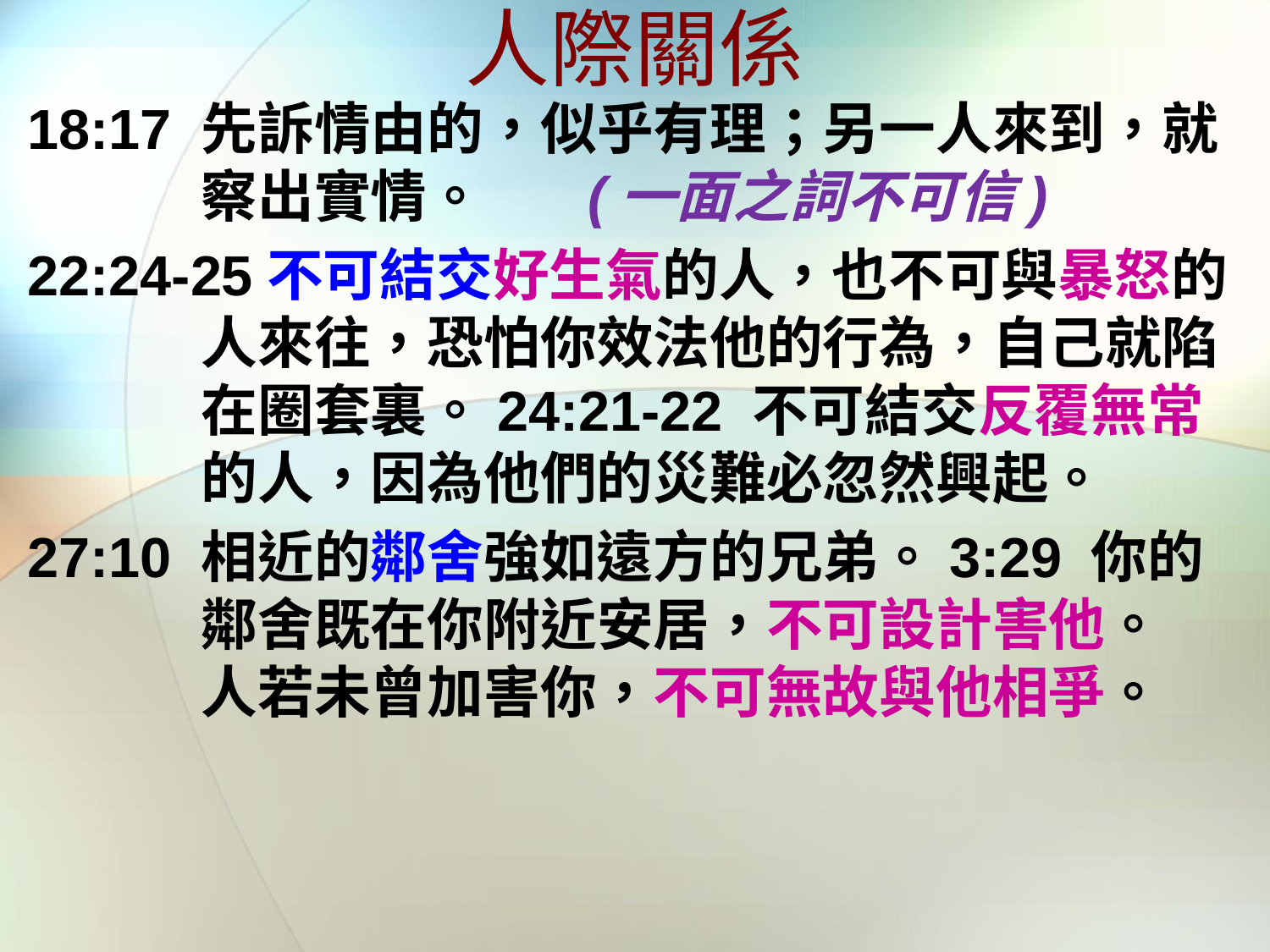

# 人際關係
18:17	先訴情由的，似乎有理；另一人來到，就察出實情。       (一面之詞不可信)
22:24-25不可結交好生氣的人，也不可與暴怒的人來往，恐怕你效法他的行為，自己就陷在圈套裏。24:21-22 不可結交反覆無常的人，因為他們的災難必忽然興起。
27:10	相近的鄰舍強如遠方的兄弟。3:29 你的 鄰舍既在你附近安居，不可設計害他。  人若未曾加害你，不可無故與他相爭。